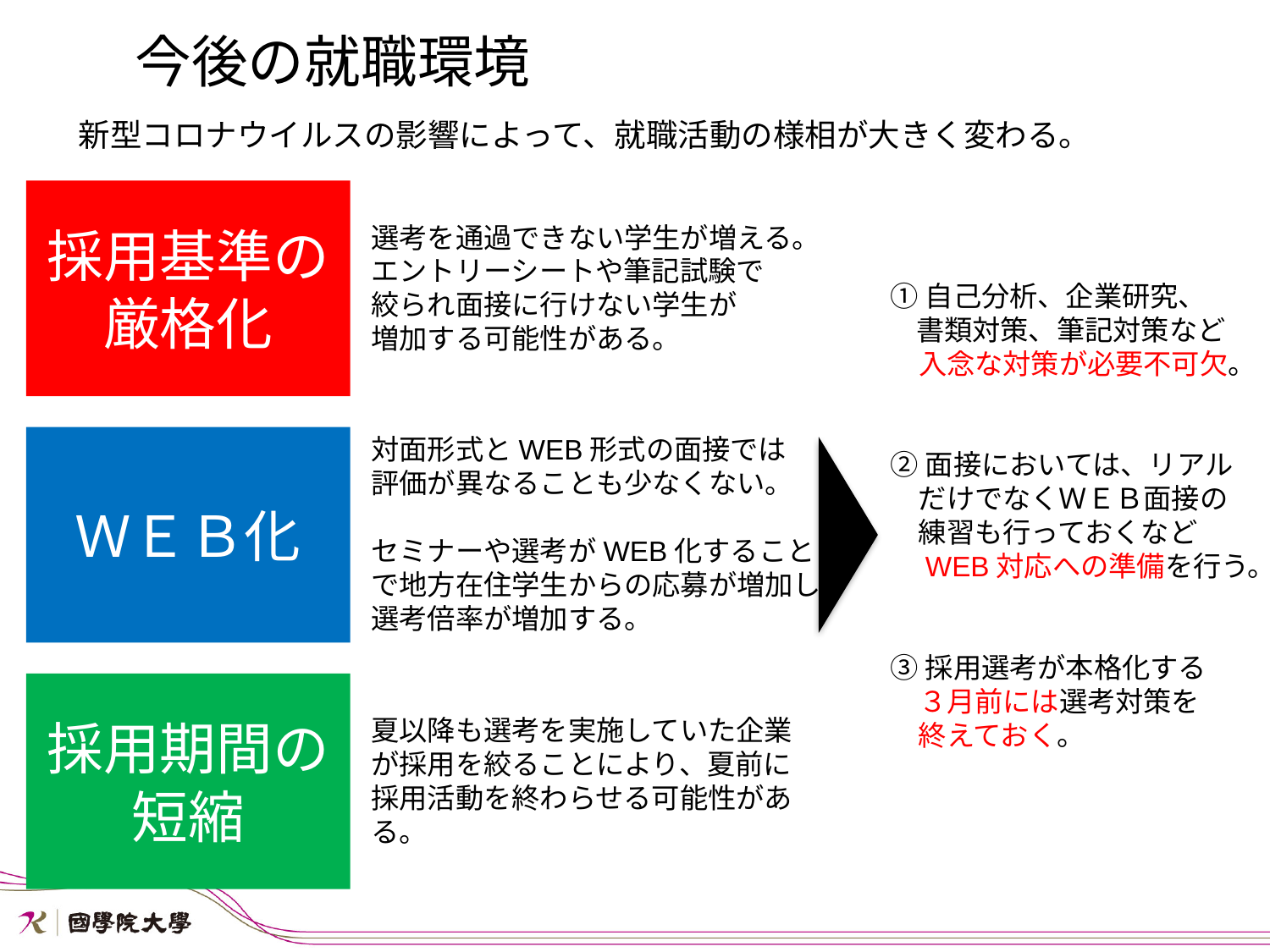

今後の就職環境

新型コロナウイルスの影響によって、就職活動の様相が大きく変わる。
採用基準の
厳格化
選考を通過できない学生が増える。
エントリーシートや筆記試験で
絞られ面接に行けない学生が
増加する可能性がある。
①自己分析、企業研究、
   書類対策、筆記対策など
　入念な対策が必要不可欠。

②面接においては、リアル
　だけでなくＷＥＢ面接の
　練習も行っておくなど
　WEB対応への準備を行う。

③採用選考が本格化する
　３月前には選考対策を
　終えておく。

対面形式とWEB形式の面接では
評価が異なることも少なくない。

セミナーや選考がWEB化することで地方在住学生からの応募が増加し、選考倍率が増加する。
ＷＥＢ化

採用期間の
短縮
夏以降も選考を実施していた企業が採用を絞ることにより、夏前に採用活動を終わらせる可能性がある。